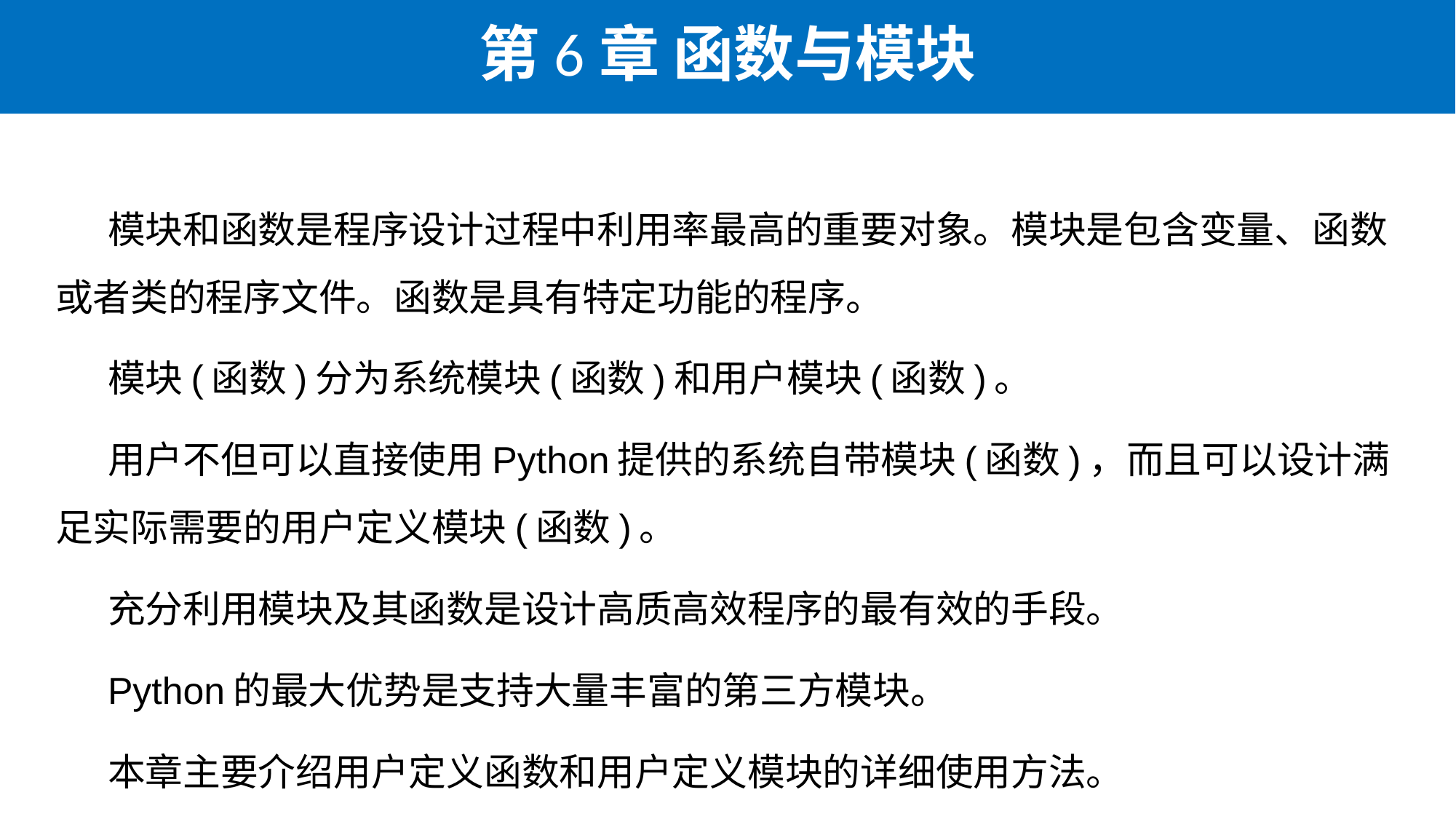

# 第6章 函数与模块
模块和函数是程序设计过程中利用率最高的重要对象。模块是包含变量、函数或者类的程序文件。函数是具有特定功能的程序。
模块(函数)分为系统模块(函数)和用户模块(函数)。
用户不但可以直接使用Python提供的系统自带模块(函数)，而且可以设计满足实际需要的用户定义模块(函数)。
充分利用模块及其函数是设计高质高效程序的最有效的手段。
Python的最大优势是支持大量丰富的第三方模块。
本章主要介绍用户定义函数和用户定义模块的详细使用方法。